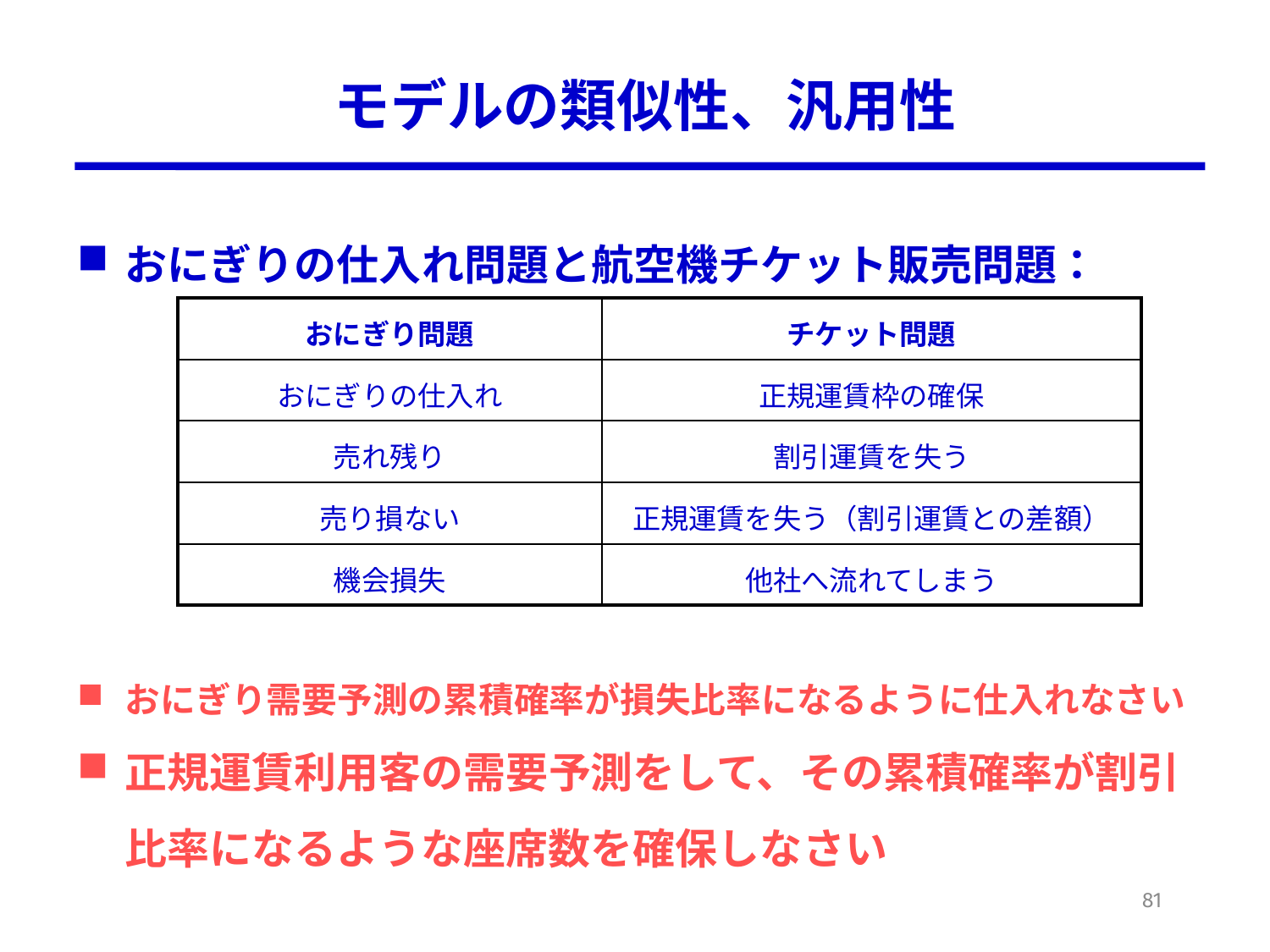

# モデルの類似性、汎用性
おにぎりの仕入れ問題と航空機チケット販売問題：

おにぎり需要予測の累積確率が損失比率になるように仕入れなさい
正規運賃利用客の需要予測をして、その累積確率が割引比率になるような座席数を確保しなさい
| おにぎり問題 | チケット問題 |
| --- | --- |
| おにぎりの仕入れ | 正規運賃枠の確保 |
| 売れ残り | 割引運賃を失う |
| 売り損ない | 正規運賃を失う（割引運賃との差額） |
| 機会損失 | 他社へ流れてしまう |
81